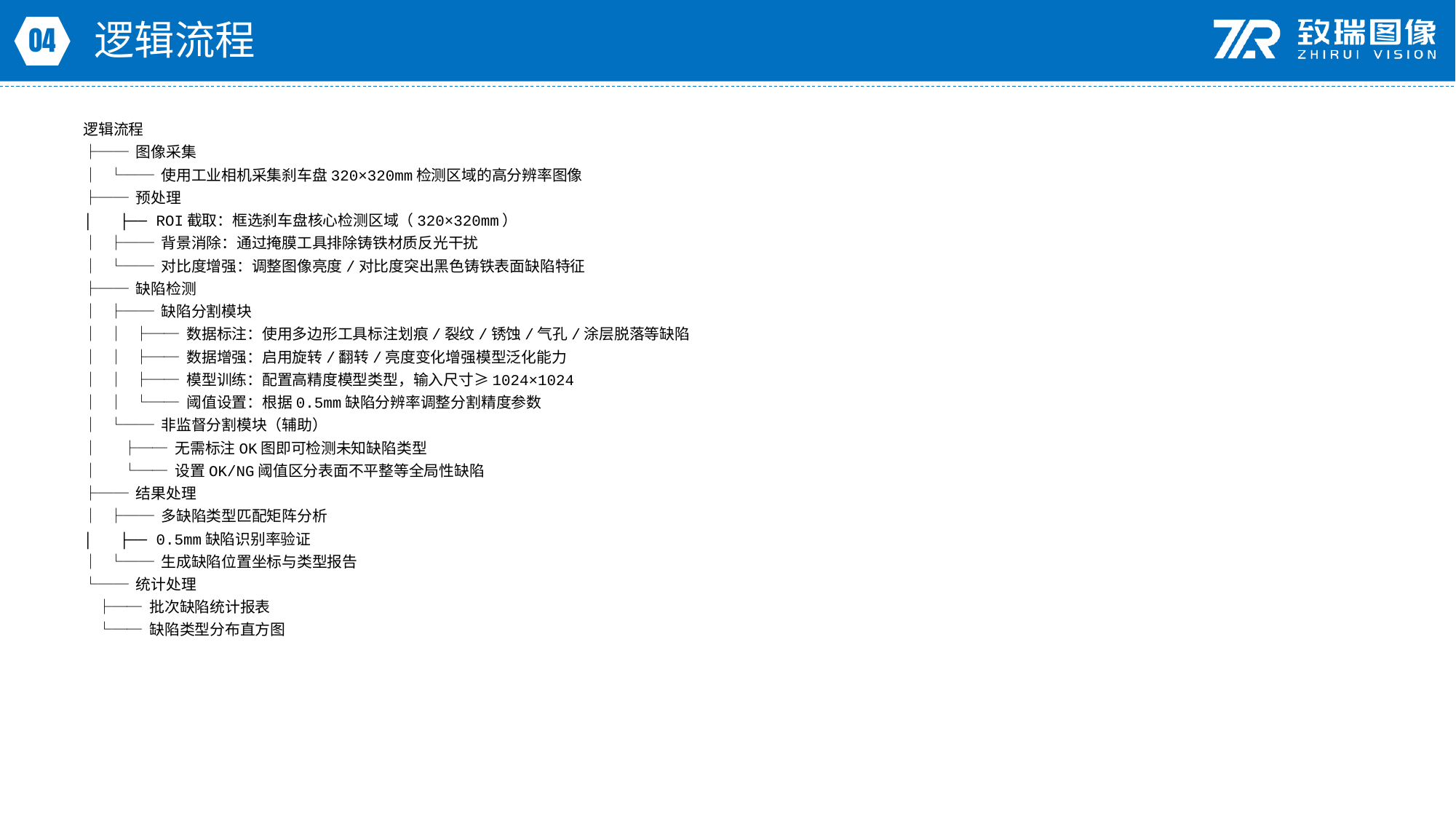

逻辑流程
04

逻辑流程
├── 图像采集
│   └── 使用工业相机采集刹车盘320×320mm检测区域的高分辨率图像
├── 预处理
│   ├── ROI截取：框选刹车盘核心检测区域（320×320mm）
│   ├── 背景消除：通过掩膜工具排除铸铁材质反光干扰
│   └── 对比度增强：调整图像亮度/对比度突出黑色铸铁表面缺陷特征
├── 缺陷检测
│   ├── 缺陷分割模块
│   │   ├── 数据标注：使用多边形工具标注划痕/裂纹/锈蚀/气孔/涂层脱落等缺陷
│   │   ├── 数据增强：启用旋转/翻转/亮度变化增强模型泛化能力
│   │   ├── 模型训练：配置高精度模型类型，输入尺寸≥1024×1024
│   │   └── 阈值设置：根据0.5mm缺陷分辨率调整分割精度参数
│   └── 非监督分割模块（辅助）
│       ├── 无需标注OK图即可检测未知缺陷类型
│       └── 设置OK/NG阈值区分表面不平整等全局性缺陷
├── 结果处理
│   ├── 多缺陷类型匹配矩阵分析
│   ├── 0.5mm缺陷识别率验证
│   └── 生成缺陷位置坐标与类型报告
└── 统计处理
    ├── 批次缺陷统计报表
    └── 缺陷类型分布直方图